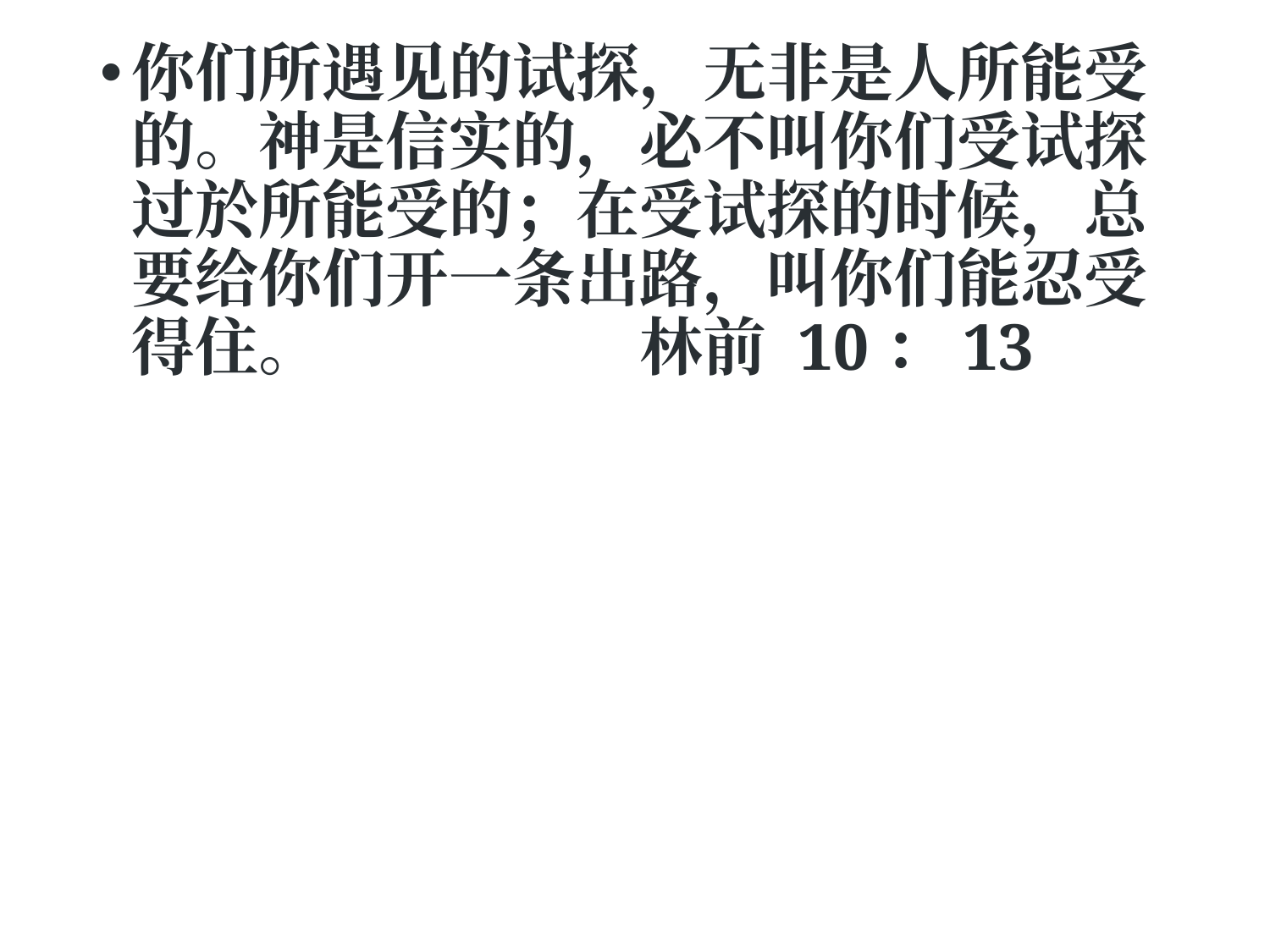

你们所遇见的试探，无非是人所能受的。神是信实的，必不叫你们受试探过於所能受的；在受试探的时候，总要给你们开一条出路，叫你们能忍受得住。 			林前 10：13